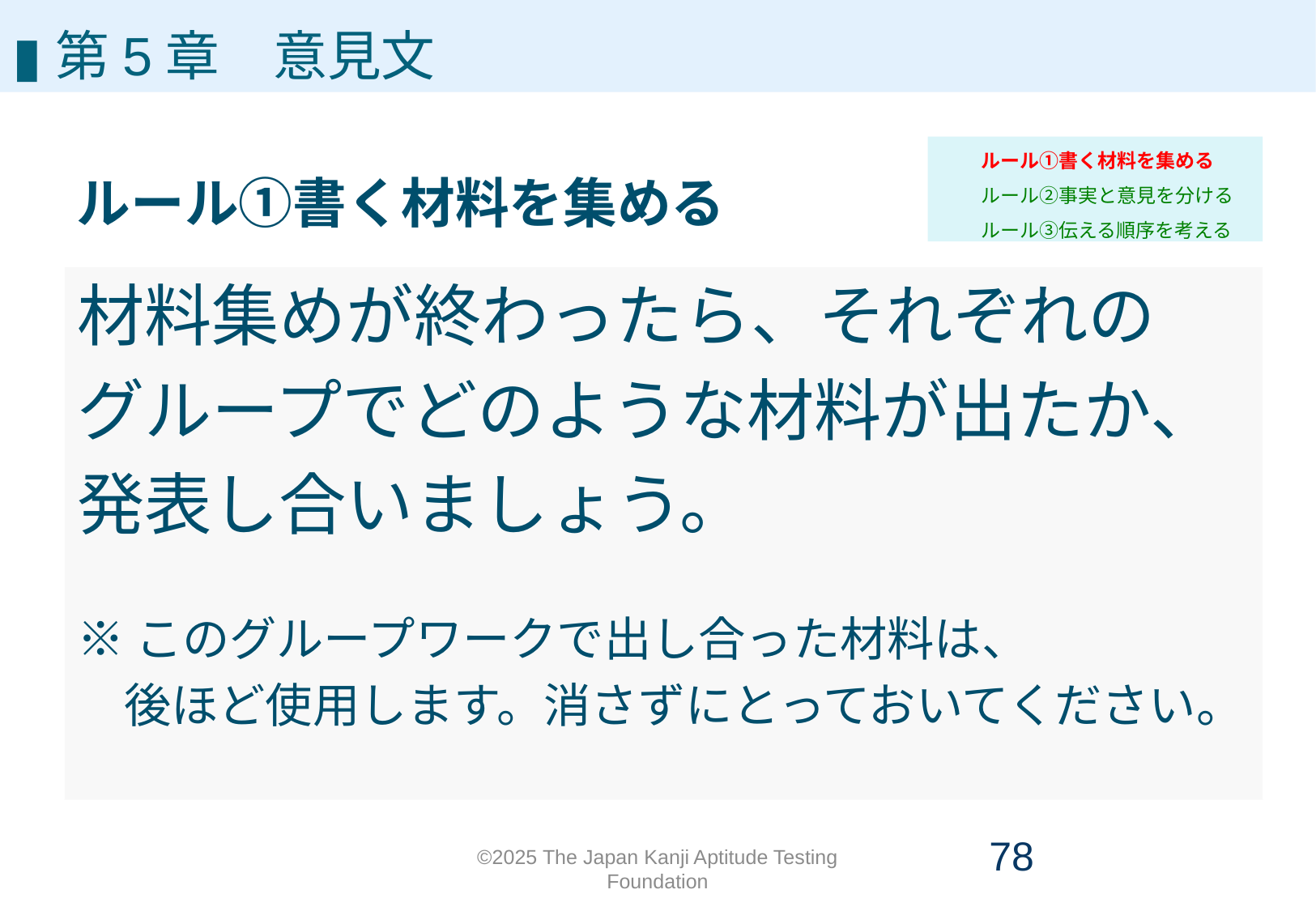

ルール①　事実と意見を分ける
▮第5章　意見文
ルール①書く材料を集める
ルール②事実と意見を分ける
ルール③伝える順序を考える
ルール①書く材料を集める
材料集めが終わったら、それぞれの
グループでどのような材料が出たか、
発表し合いましょう。

※このグループワークで出し合った材料は、
　後ほど使用します。消さずにとっておいてください。

©2025 The Japan Kanji Aptitude Testing Foundation
78